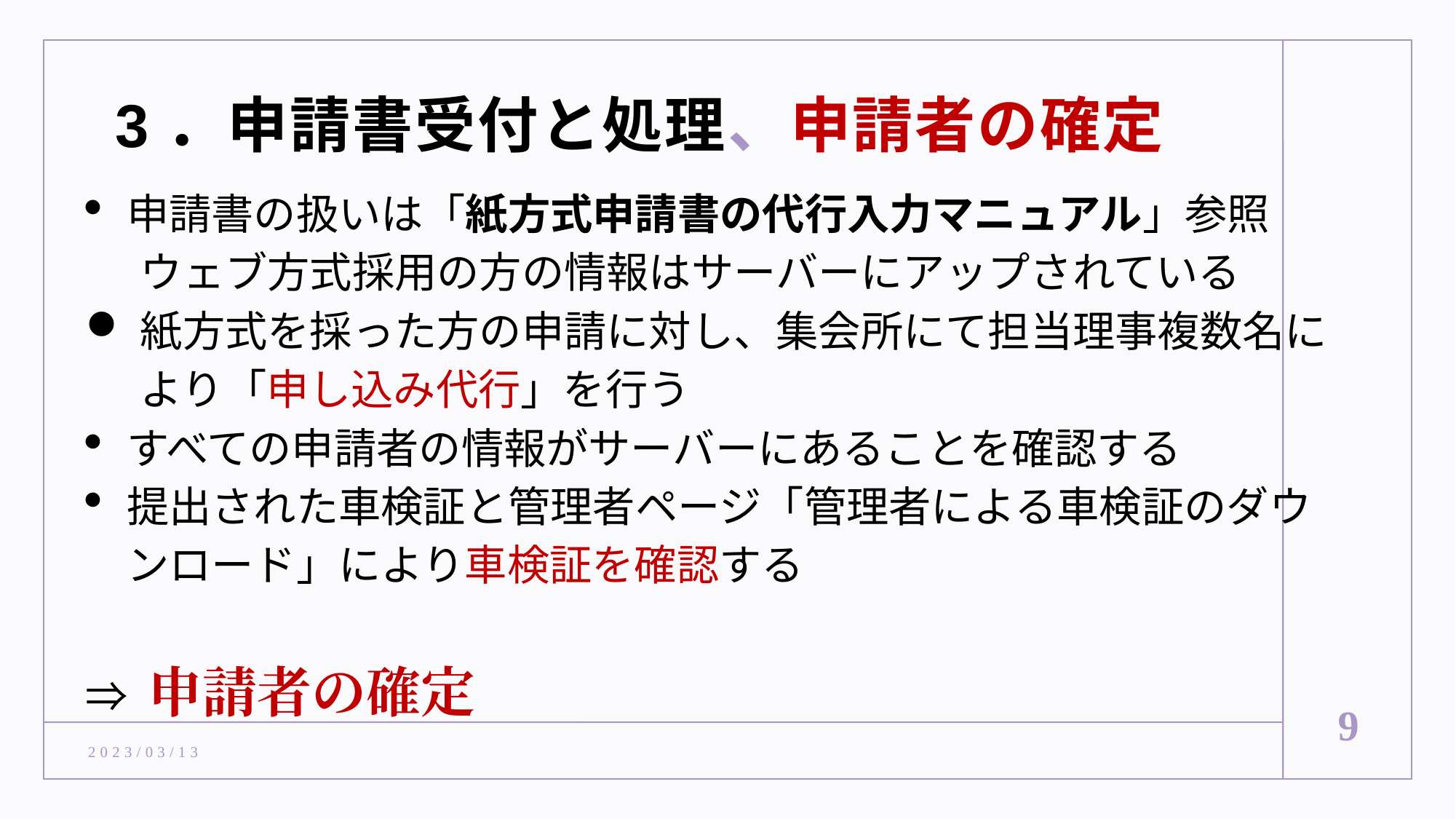

3．申請書受付と処理、申請者の確定
申請書の扱いは「紙方式申請書の代行入力マニュアル」参照
	ウェブ方式採用の方の情報はサーバーにアップされている
紙方式を採った方の申請に対し、集会所にて担当理事複数名により「申し込み代行」を行う
すべての申請者の情報がサーバーにあることを確認する
提出された車検証と管理者ページ「管理者による車検証のダウンロード」により車検証を確認する

⇒ 申請者の確定

9
2023/03/13